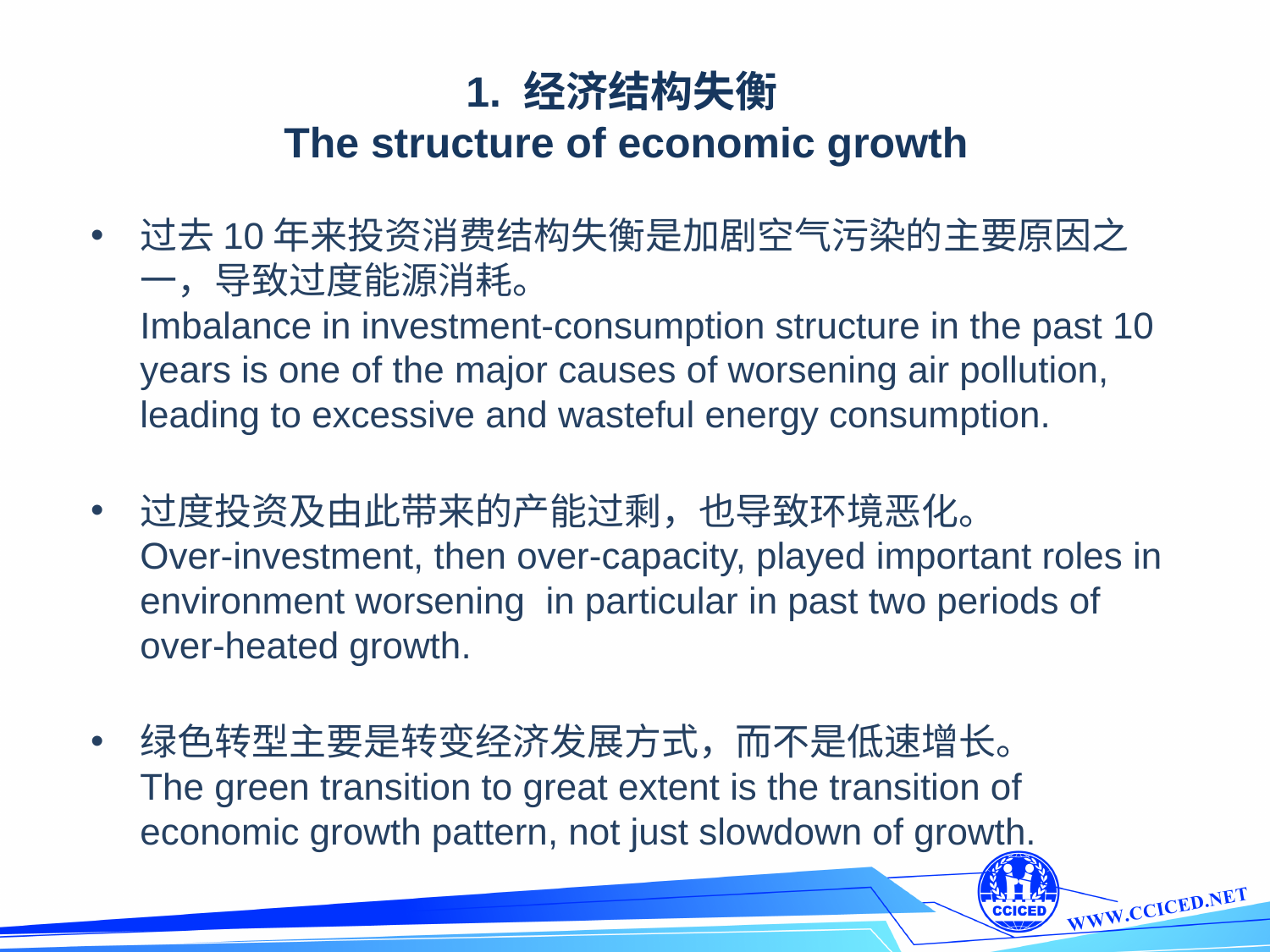

# 1. 经济结构失衡 The structure of economic growth
过去10年来投资消费结构失衡是加剧空气污染的主要原因之一，导致过度能源消耗。
Imbalance in investment-consumption structure in the past 10 years is one of the major causes of worsening air pollution, leading to excessive and wasteful energy consumption.

过度投资及由此带来的产能过剩，也导致环境恶化。
Over-investment, then over-capacity, played important roles in environment worsening  in particular in past two periods of over-heated growth.

绿色转型主要是转变经济发展方式，而不是低速增长。
The green transition to great extent is the transition of economic growth pattern, not just slowdown of growth.